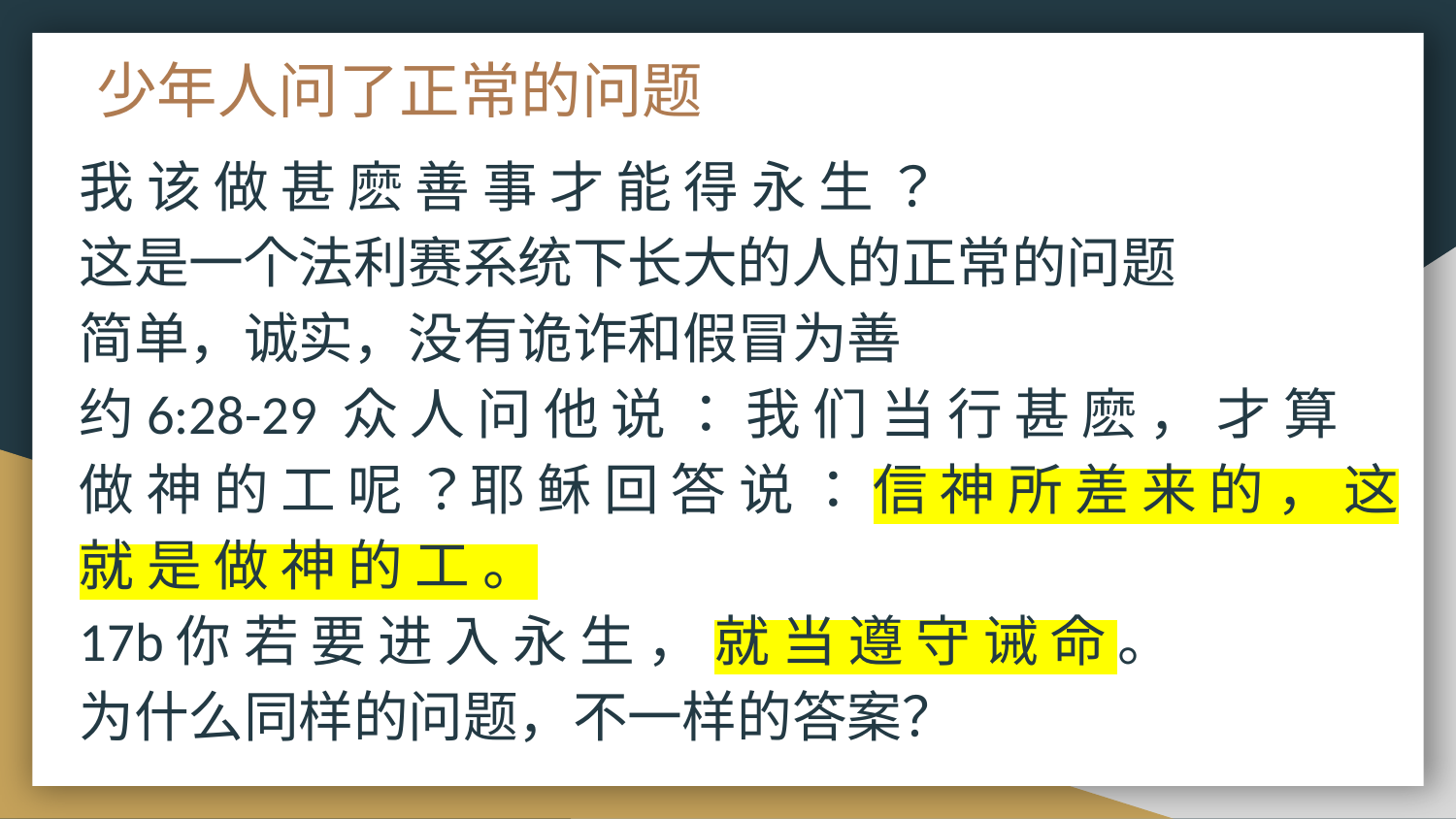

# 少年人问了正常的问题
我 该 做 甚 麽 善 事 才 能 得 永 生 ？
这是一个法利赛系统下长大的人的正常的问题
简单，诚实，没有诡诈和假冒为善
约6:28-29 众 人 问 他 说 ： 我 们 当 行 甚 麽 ， 才 算 做 神 的 工 呢 ？耶 稣 回 答 说 ： 信 神 所 差 来 的 ， 这 就 是 做 神 的 工 。
17b你 若 要 进 入 永 生 ， 就 当 遵 守 诫 命 。
为什么同样的问题，不一样的答案？